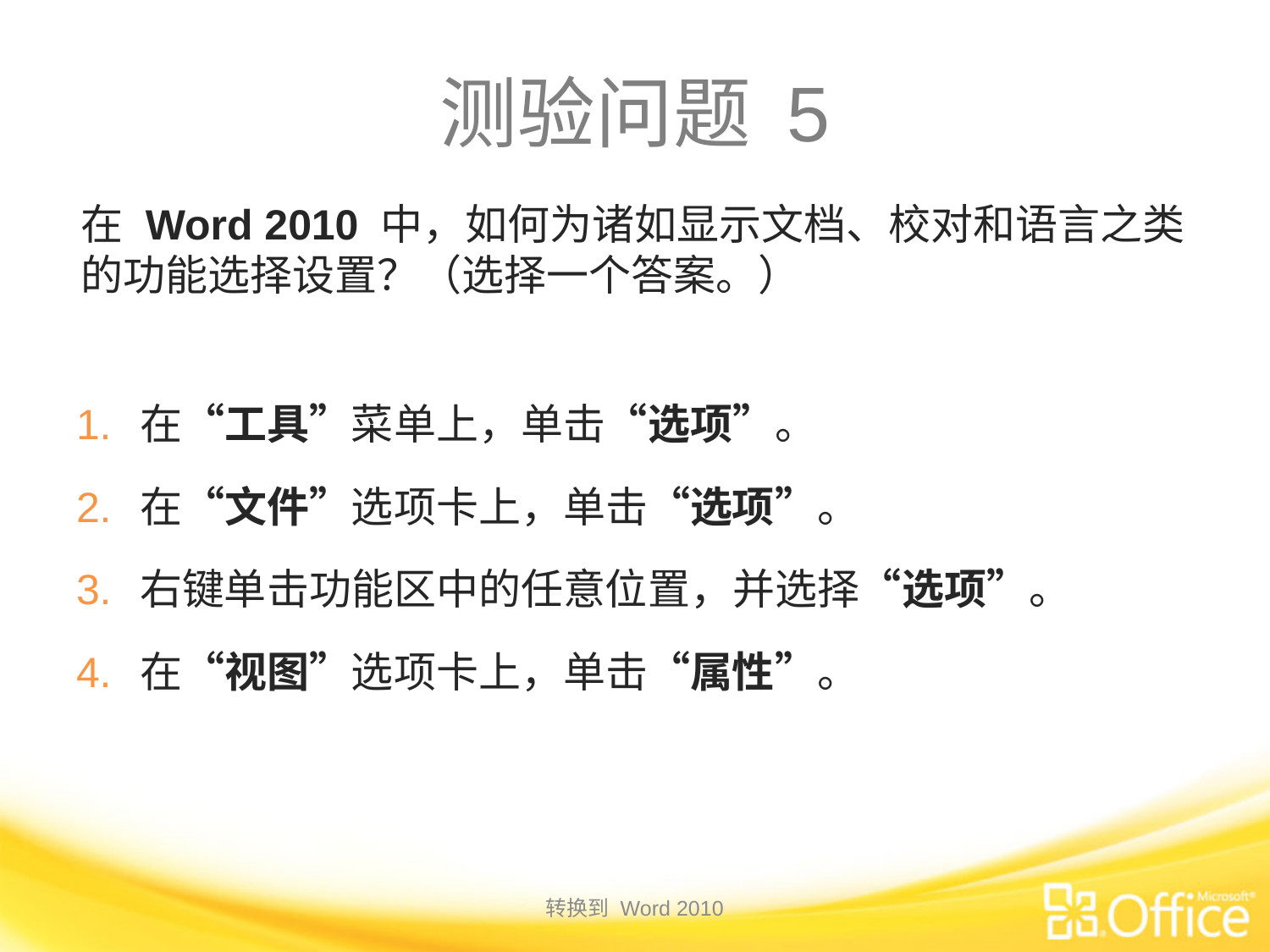

# 测验问题 5
在 Word 2010 中，如何为诸如显示文档、校对和语言之类的功能选择设置？（选择一个答案。）
在“工具”菜单上，单击“选项”。
在“文件”选项卡上，单击“选项”。
右键单击功能区中的任意位置，并选择“选项”。
在“视图”选项卡上，单击“属性”。
转换到 Word 2010